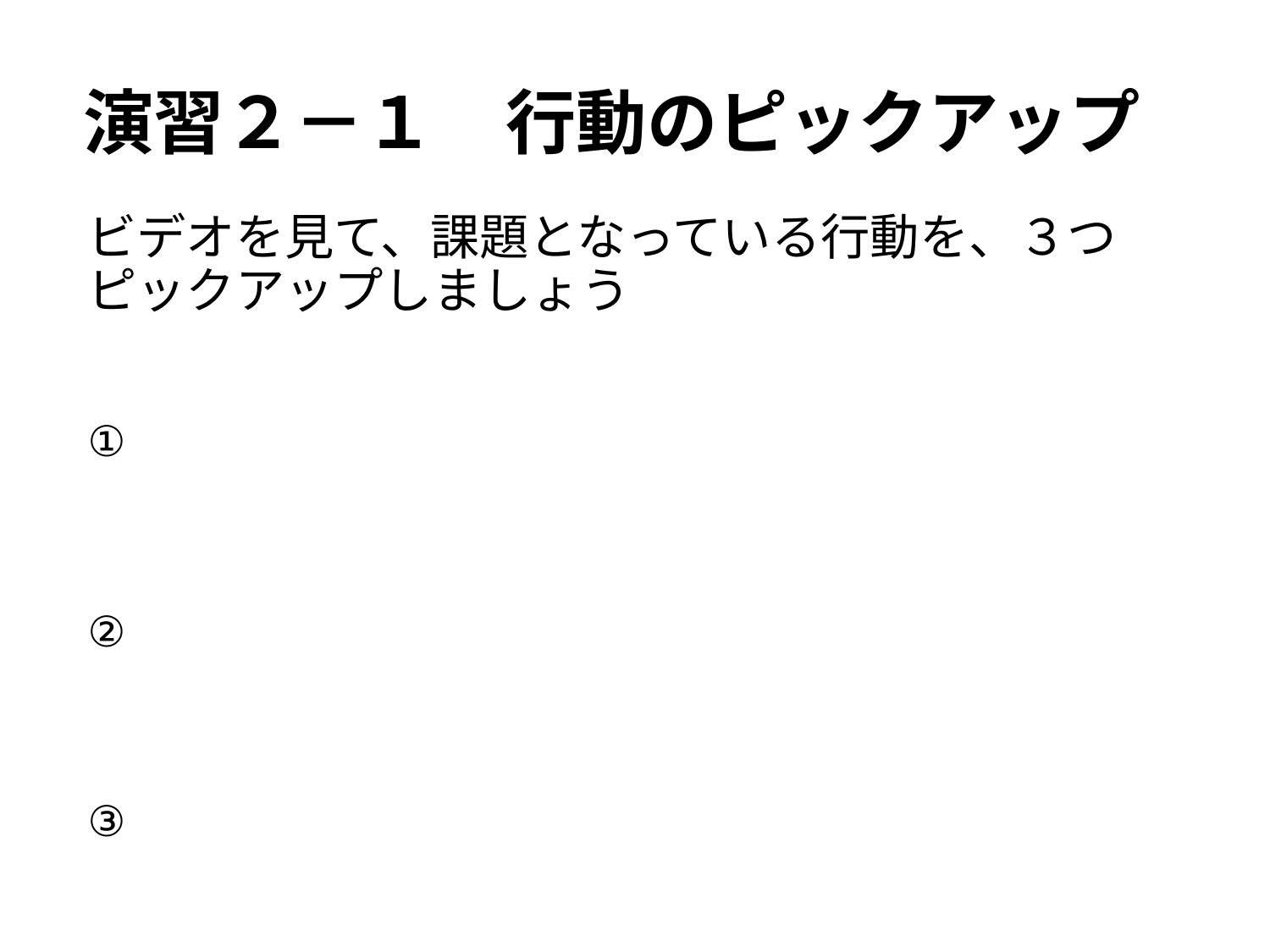

演習２－１　行動のピックアップ
# ビデオを見て、課題となっている行動を、３つピックアップしましょう
①

②

③